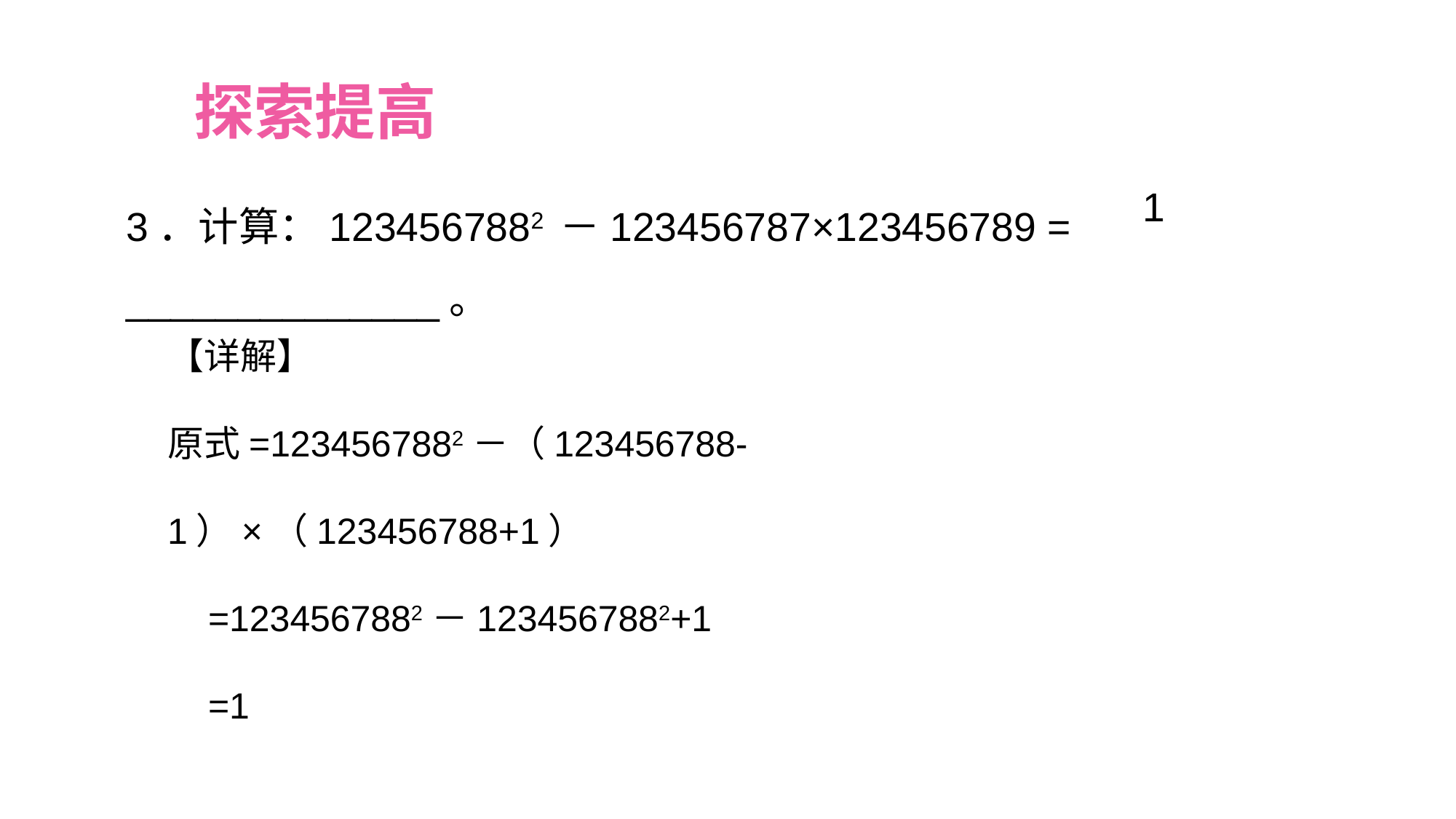

探索提高
3．计算：1234567882 －123456787×123456789 = ______________。
1
【详解】
原式=1234567882－（123456788-1）×（123456788+1）
    =1234567882－1234567882+1
    =1